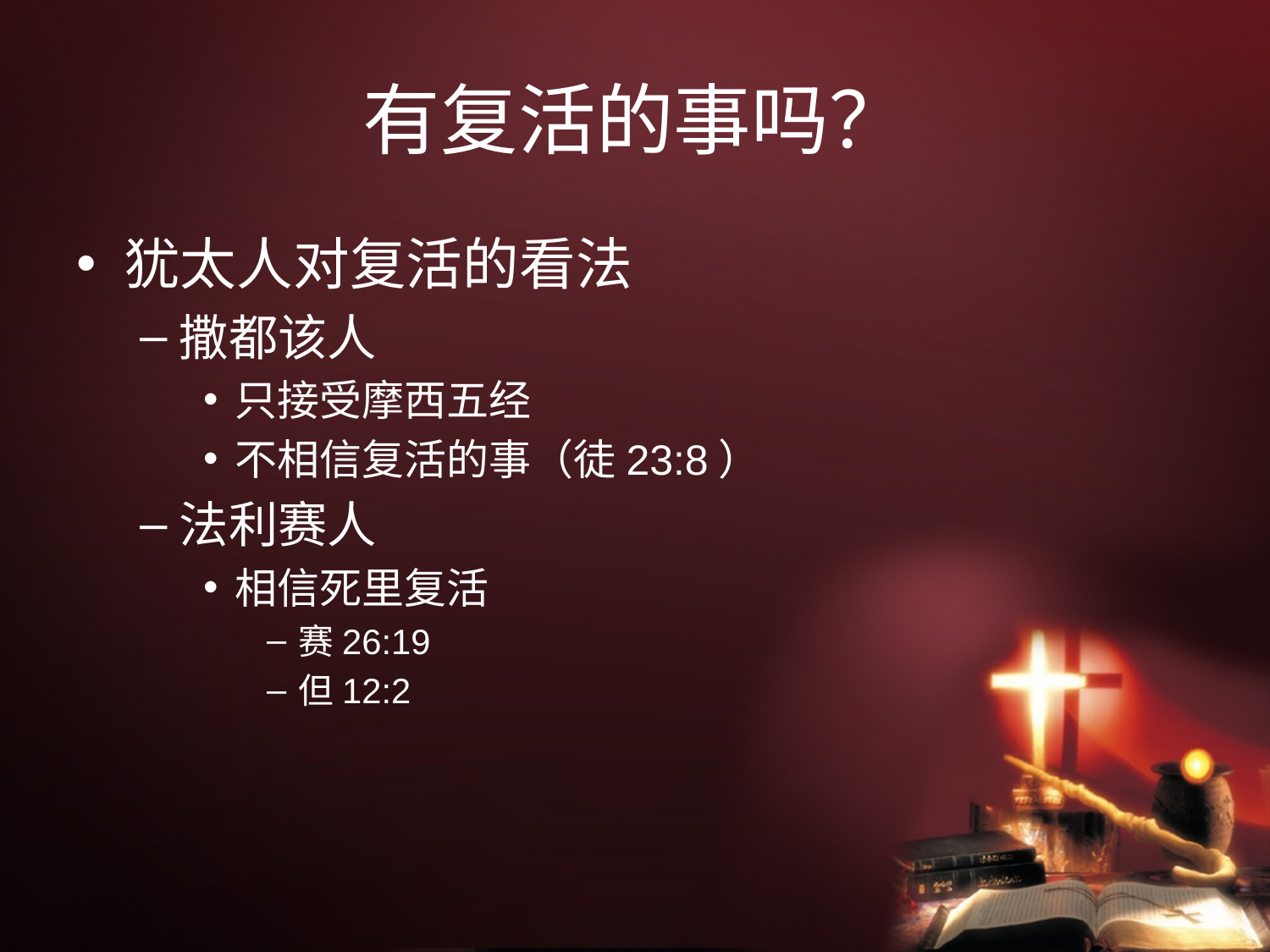

# 有复活的事吗？
犹太人对复活的看法
撒都该人
只接受摩西五经
不相信复活的事（徒23:8）
法利赛人
相信死里复活
赛26:19
但12:2